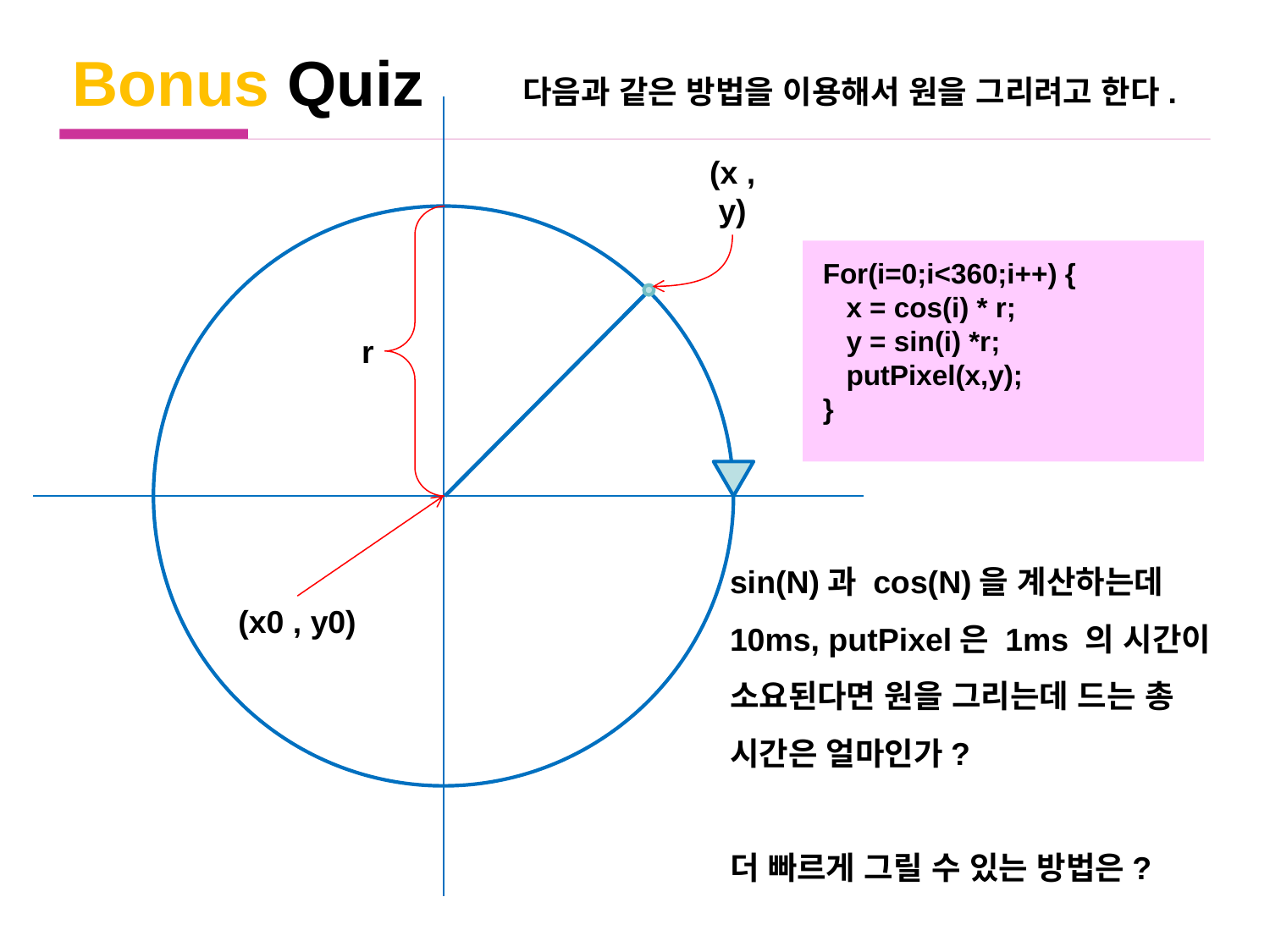

Bonus Quiz
다음과 같은 방법을 이용해서 원을 그리려고 한다.

(x , y)

For(i=0;i<360;i++) {
   x = cos(i) * r;
   y = sin(i) *r;
   putPixel(x,y);
}

r

sin(N)과 cos(N)을 계산하는데 10ms, putPixel은 1ms 의 시간이 소요된다면 원을 그리는데 드는 총 시간은 얼마인가?

더 빠르게 그릴 수 있는 방법은?
(x0 , y0)